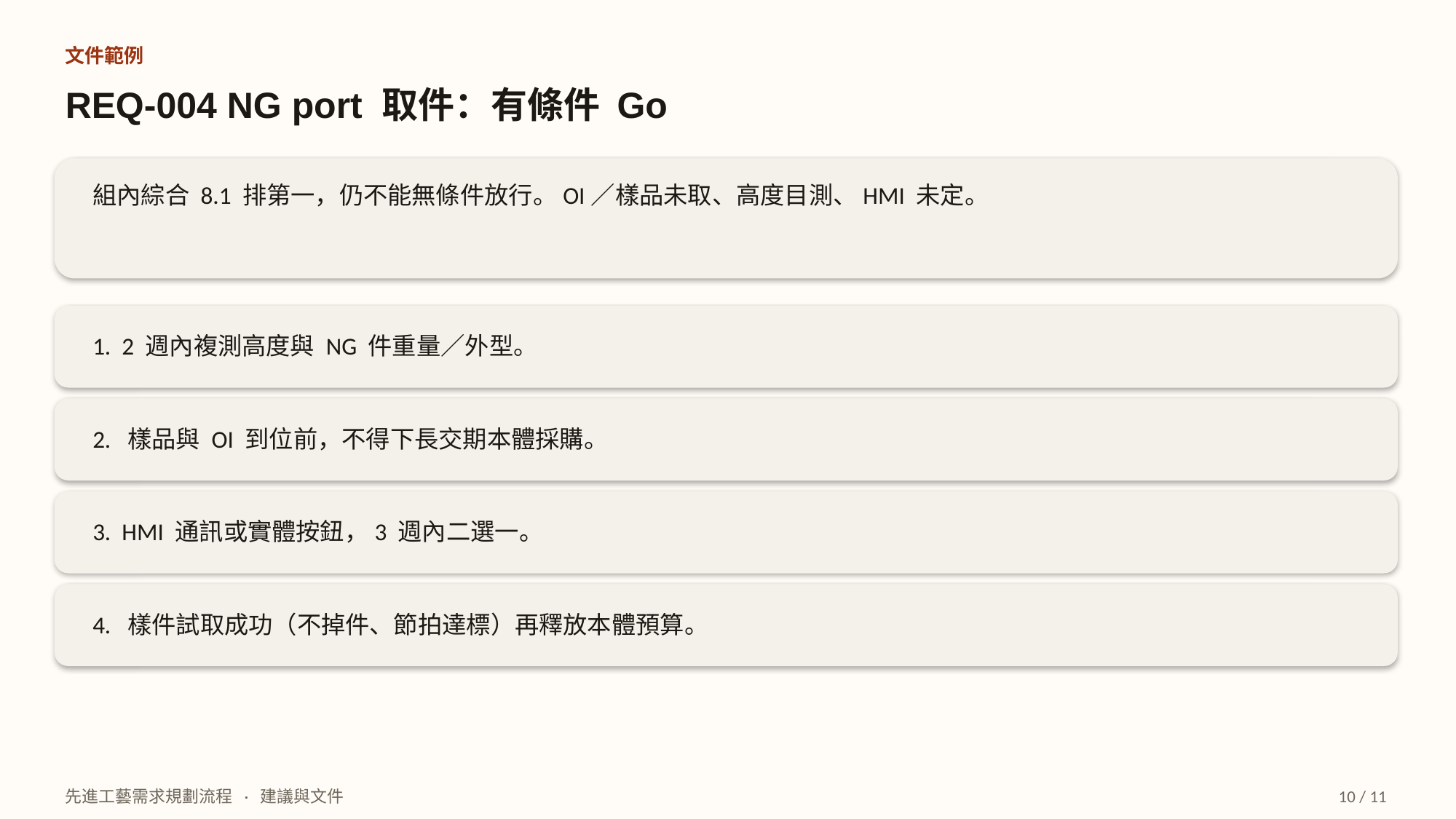

文件範例
REQ-004 NG port 取件：有條件 Go

組內綜合 8.1 排第一，仍不能無條件放行。OI／樣品未取、高度目測、HMI 未定。

1.  2 週內複測高度與 NG 件重量／外型。

2.  樣品與 OI 到位前，不得下長交期本體採購。

3.  HMI 通訊或實體按鈕，3 週內二選一。

4.  樣件試取成功（不掉件、節拍達標）再釋放本體預算。
先進工藝需求規劃流程  ·  建議與文件
10 / 11